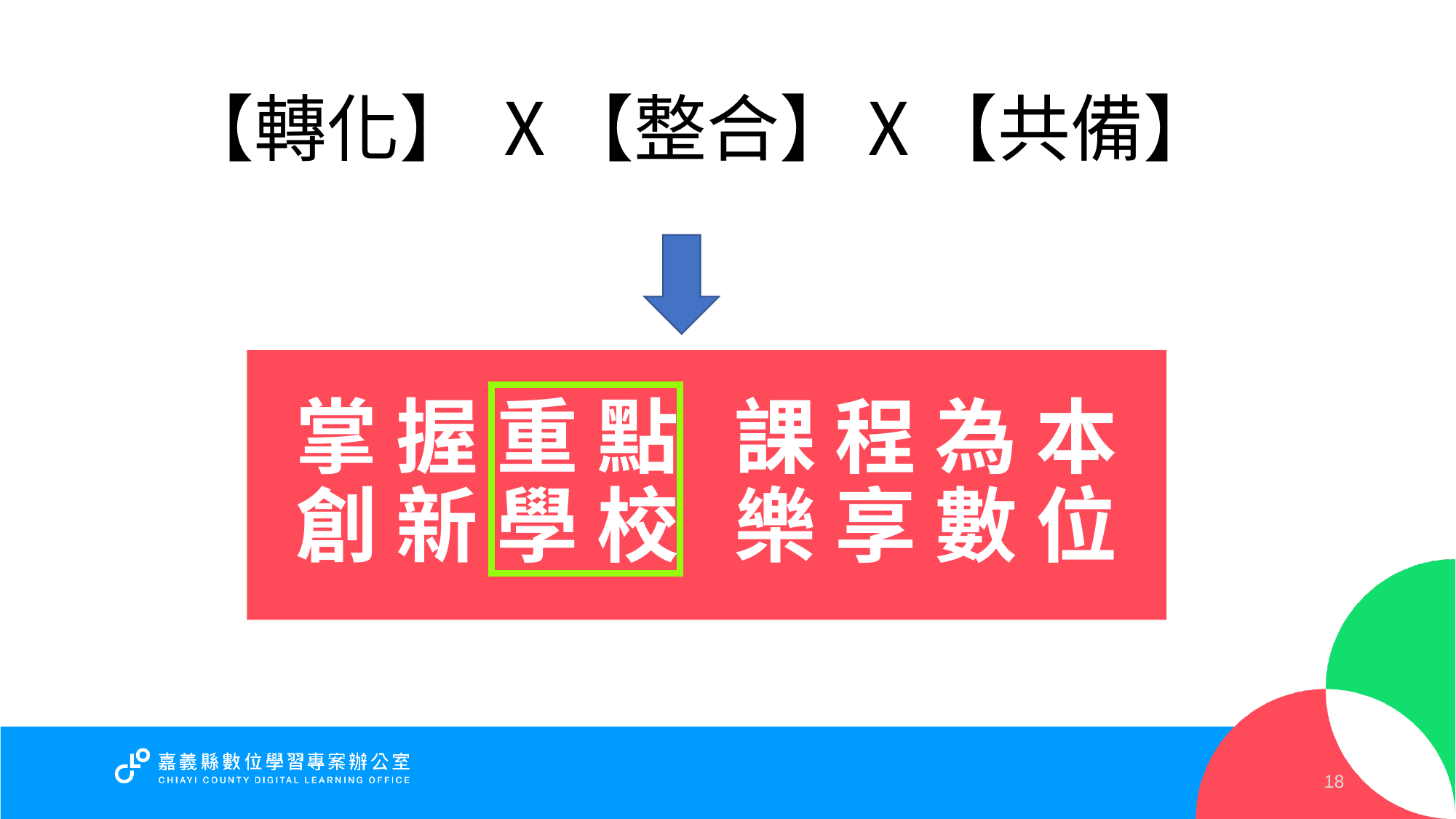

【轉化】 Ⅹ【整合】Ⅹ【共備】

掌 握 重 點   課 程 為 本創 新 學 校   樂 享 數 位

18